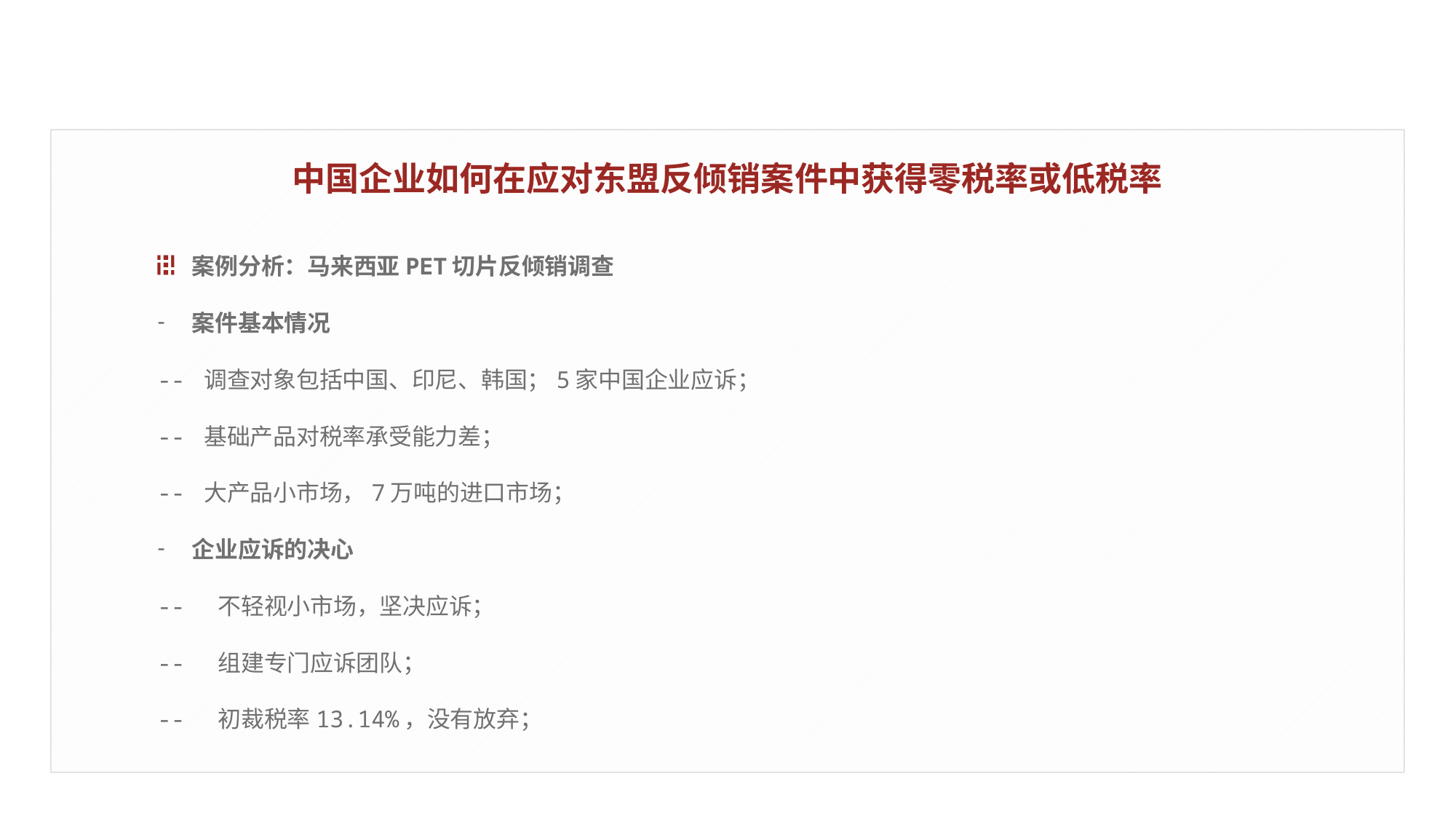

中国企业如何在应对东盟反倾销案件中获得零税率或低税率
案例分析：马来西亚PET切片反倾销调查
案件基本情况
-- 调查对象包括中国、印尼、韩国；5家中国企业应诉；
-- 基础产品对税率承受能力差；
-- 大产品小市场，7万吨的进口市场；
企业应诉的决心
--  不轻视小市场，坚决应诉；
--  组建专门应诉团队；
--  初裁税率13.14%，没有放弃；